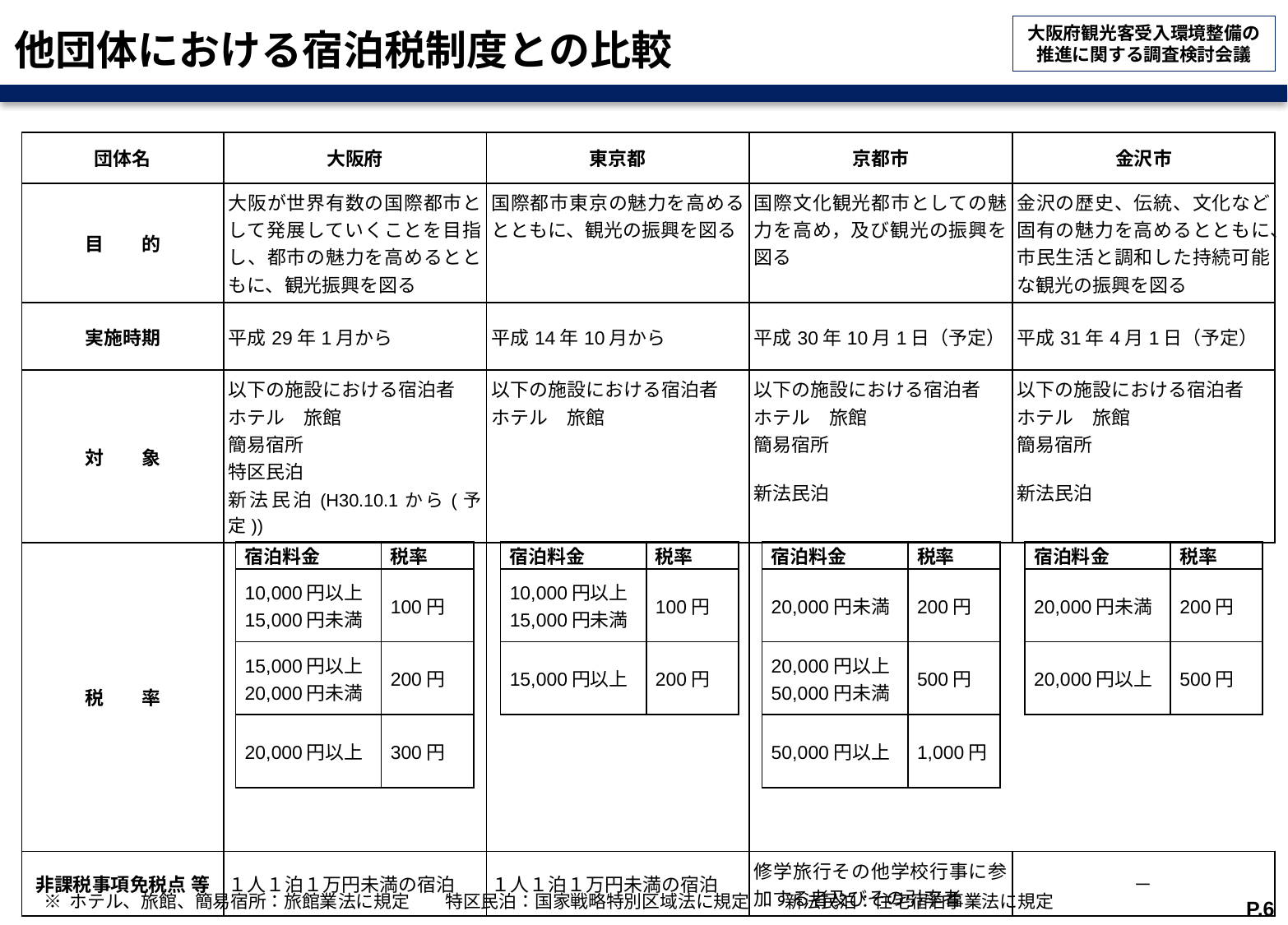

# 他団体における宿泊税制度との比較
| 団体名 | 大阪府 | 東京都 | 京都市 | 金沢市 |
| --- | --- | --- | --- | --- |
| 目　　的 | 大阪が世界有数の国際都市として発展していくことを目指し、都市の魅力を高めるとともに、観光振興を図る | 国際都市東京の魅力を高めるとともに、観光の振興を図る | 国際文化観光都市としての魅力を高め，及び観光の振興を図る | 金沢の歴史、伝統、文化など固有の魅力を高めるとともに、市民生活と調和した持続可能な観光の振興を図る |
| 実施時期 | 平成29年1月から | 平成14年10月から | 平成30年10月1日（予定） | 平成31年4月1日（予定） |
| 対　　象 | 以下の施設における宿泊者 ホテル　旅館 簡易宿所 特区民泊 新法民泊(H30.10.1から(予定)) | 以下の施設における宿泊者 ホテル　旅館 | 以下の施設における宿泊者 ホテル　旅館 簡易宿所   新法民泊 | 以下の施設における宿泊者 ホテル　旅館 簡易宿所   新法民泊 |
| 税　　率 |  |  |  |  |
| 非課税事項免税点 等 | １人１泊１万円未満の宿泊 | １人１泊１万円未満の宿泊 | 修学旅行その他学校行事に参加する者及びその引率者 | － |
| 宿泊料金 | 税率 |
| --- | --- |
| 10,000円以上 15,000円未満 | 100円 |
| 15,000円以上 20,000円未満 | 200円 |
| 20,000円以上 | 300円 |
| 宿泊料金 | 税率 |
| --- | --- |
| 10,000円以上 15,000円未満 | 100円 |
| 15,000円以上 | 200円 |
| 宿泊料金 | 税率 |
| --- | --- |
| 20,000円未満 | 200円 |
| 20,000円以上 50,000円未満 | 500円 |
| 50,000円以上 | 1,000円 |
| 宿泊料金 | 税率 |
| --- | --- |
| 20,000円未満 | 200円 |
| 20,000円以上 | 500円 |
※ ホテル、旅館、簡易宿所：旅館業法に規定　　特区民泊：国家戦略特別区域法に規定　　新法民泊：住宅宿泊事業法に規定
P.6